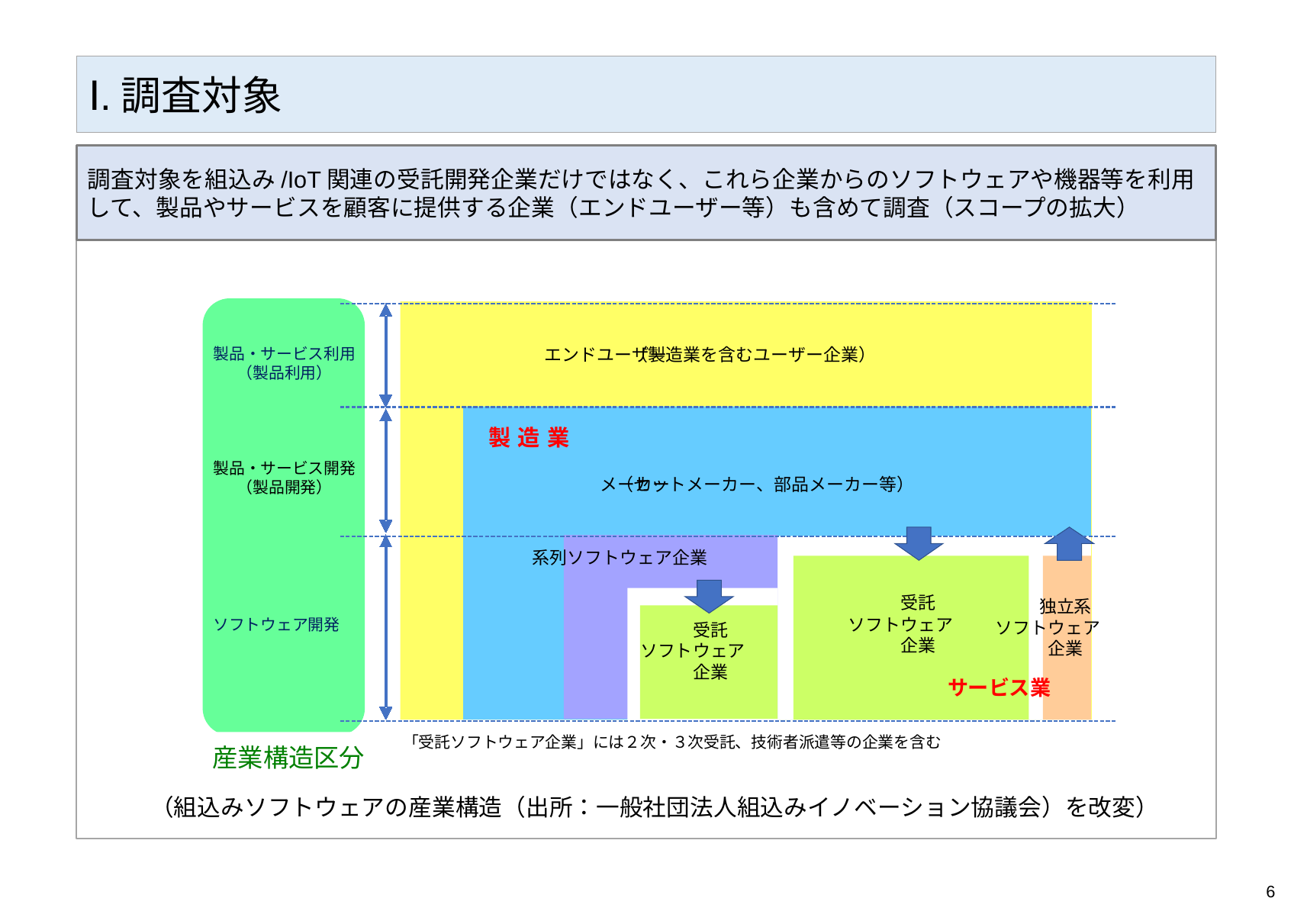

Ⅰ.調査対象
調査対象を組込み/IoT関連の受託開発企業だけではなく、これら企業からのソフトウェアや機器等を利用して、製品やサービスを顧客に提供する企業（エンドユーザー等）も含めて調査（スコープの拡大）

エンドユーザー
（製造業を含むユーザー企業）
製品・サービス利用
（製品利用）

製
造
業
製品・サービス開発
（製品開発）
メーカー
（セットメーカー、部品メーカー等）

系列ソフトウェア企業

受託
独立系

ソフトウェア
ソフトウェア開発
ソフトウェア
受託
企業
企業
ソフトウェア
企業
サービス業

「受託ソフトウェア企業」には２次・３次受託、技術者派遣等の企業を含む

別産業構造区分
（組込みソフトウェアの産業構造（出所：一般社団法人組込みイノベーション協議会）を改変）
6